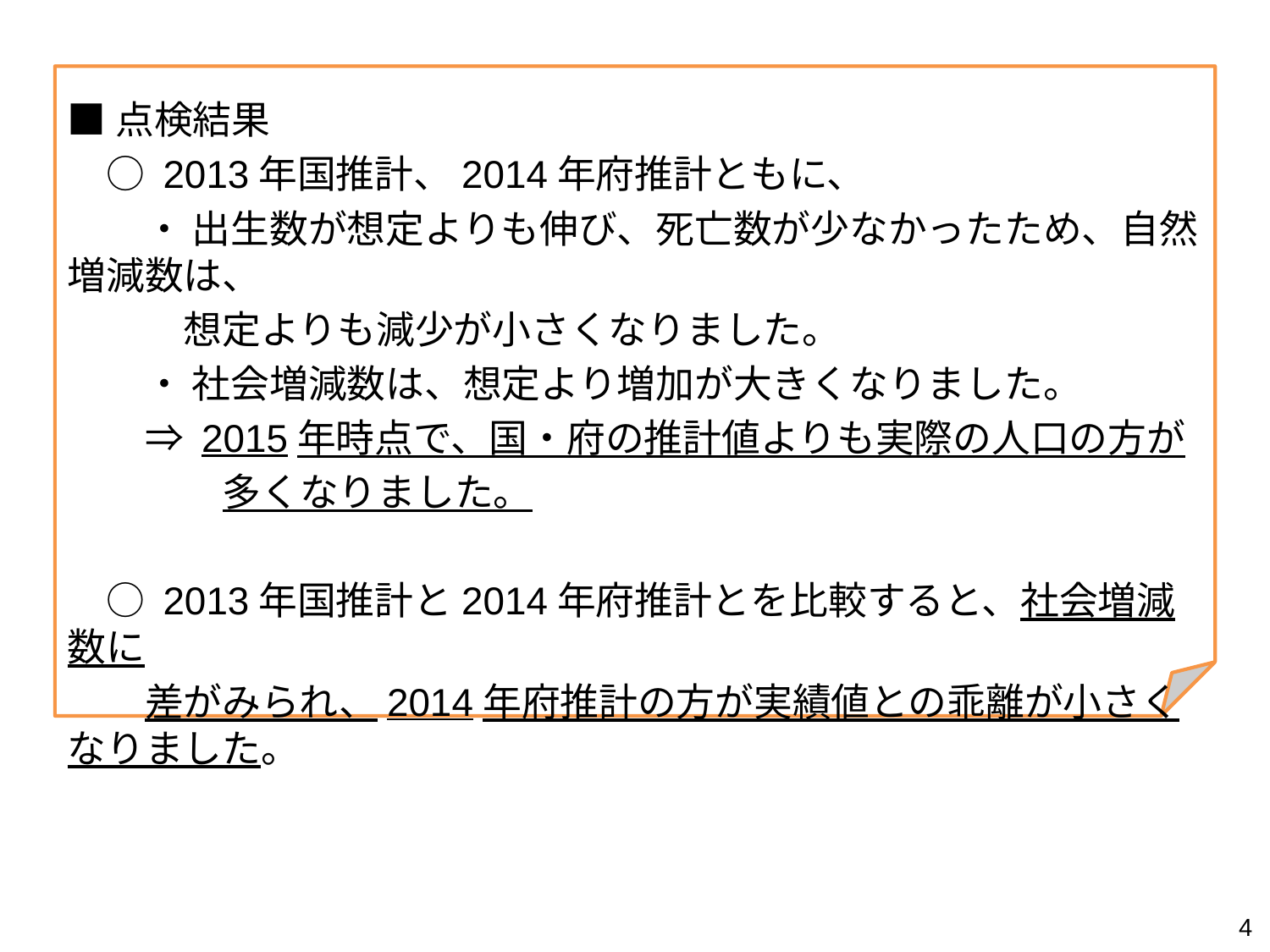

■点検結果
　○ 2013年国推計、2014年府推計ともに、
　　・ 出生数が想定よりも伸び、死亡数が少なかったため、自然増減数は、
　　　想定よりも減少が小さくなりました。
　　・ 社会増減数は、想定より増加が大きくなりました。
　　⇒ 2015年時点で、国・府の推計値よりも実際の人口の方が
　　　　多くなりました。

　○ 2013年国推計と2014年府推計とを比較すると、社会増減数に
　　差がみられ、2014年府推計の方が実績値との乖離が小さくなりました。
4